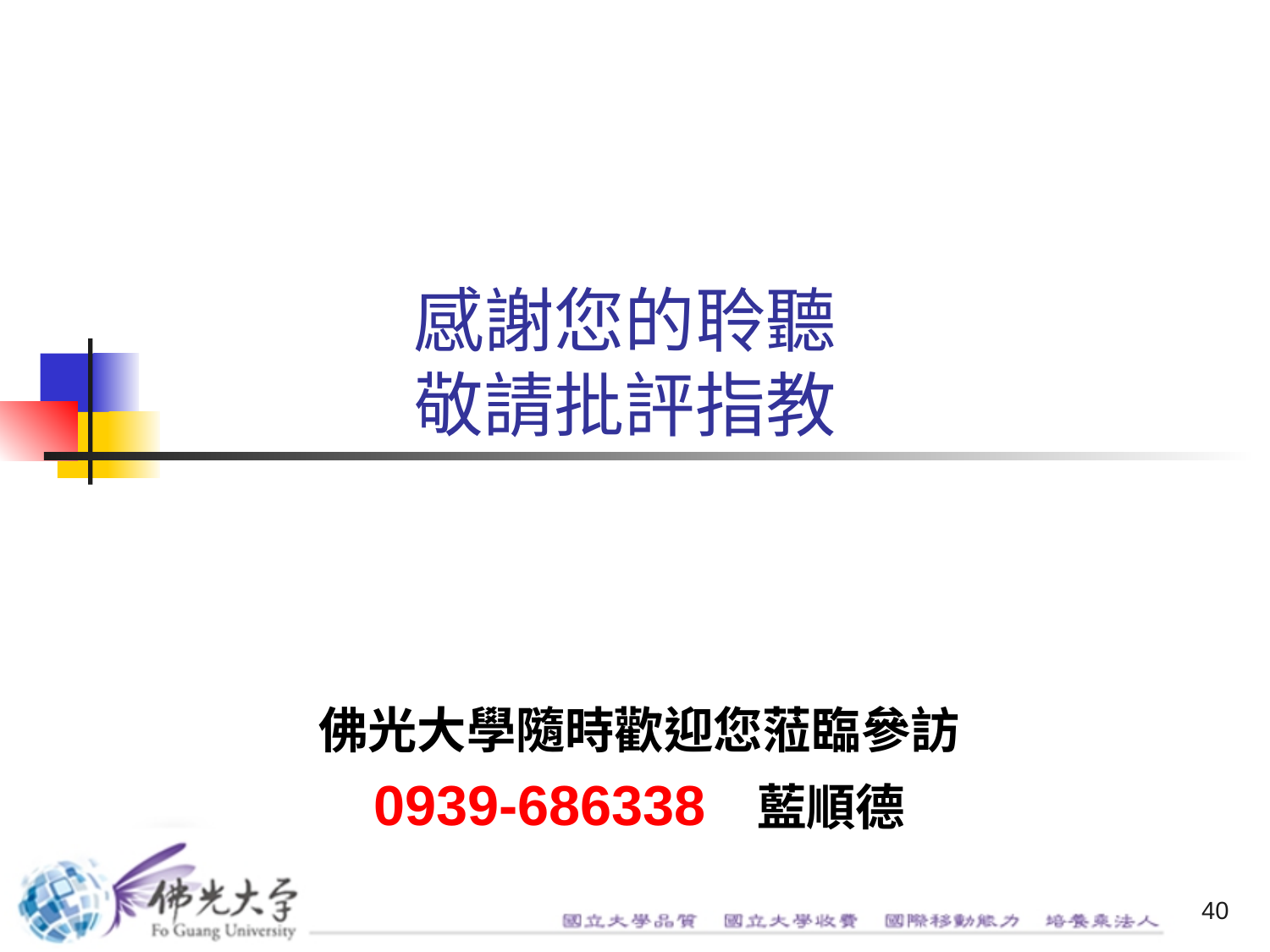

# 感謝您的聆聽 敬請批評指教

佛光大學隨時歡迎您蒞臨參訪
0939-686338   藍順德
40